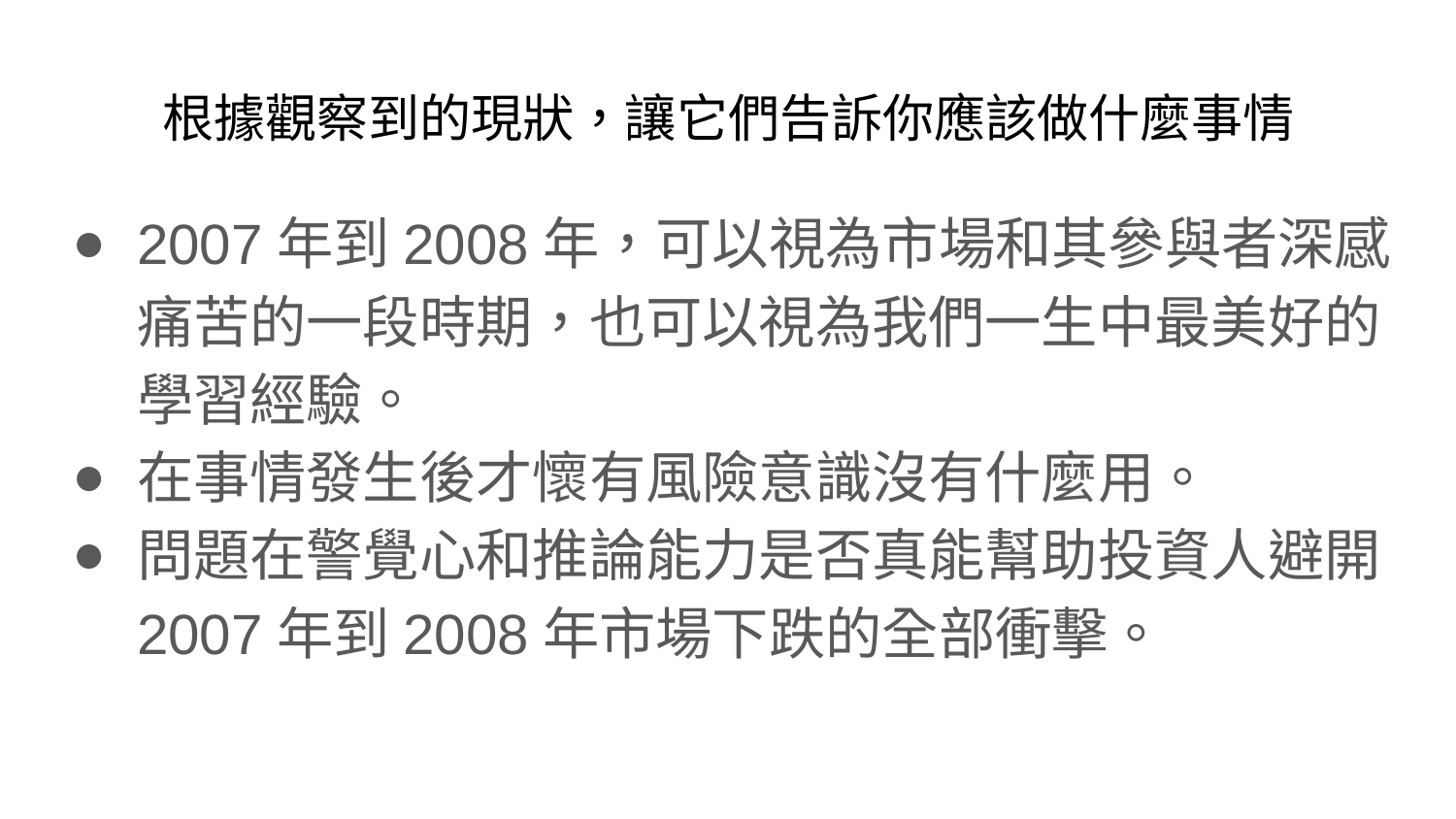

# 根據觀察到的現狀，讓它們告訴你應該做什麼事情
2007年到2008年，可以視為市場和其參與者深感痛苦的一段時期，也可以視為我們一生中最美好的學習經驗。
在事情發生後才懷有風險意識沒有什麼用。
問題在警覺心和推論能力是否真能幫助投資人避開2007年到2008年市場下跌的全部衝擊。